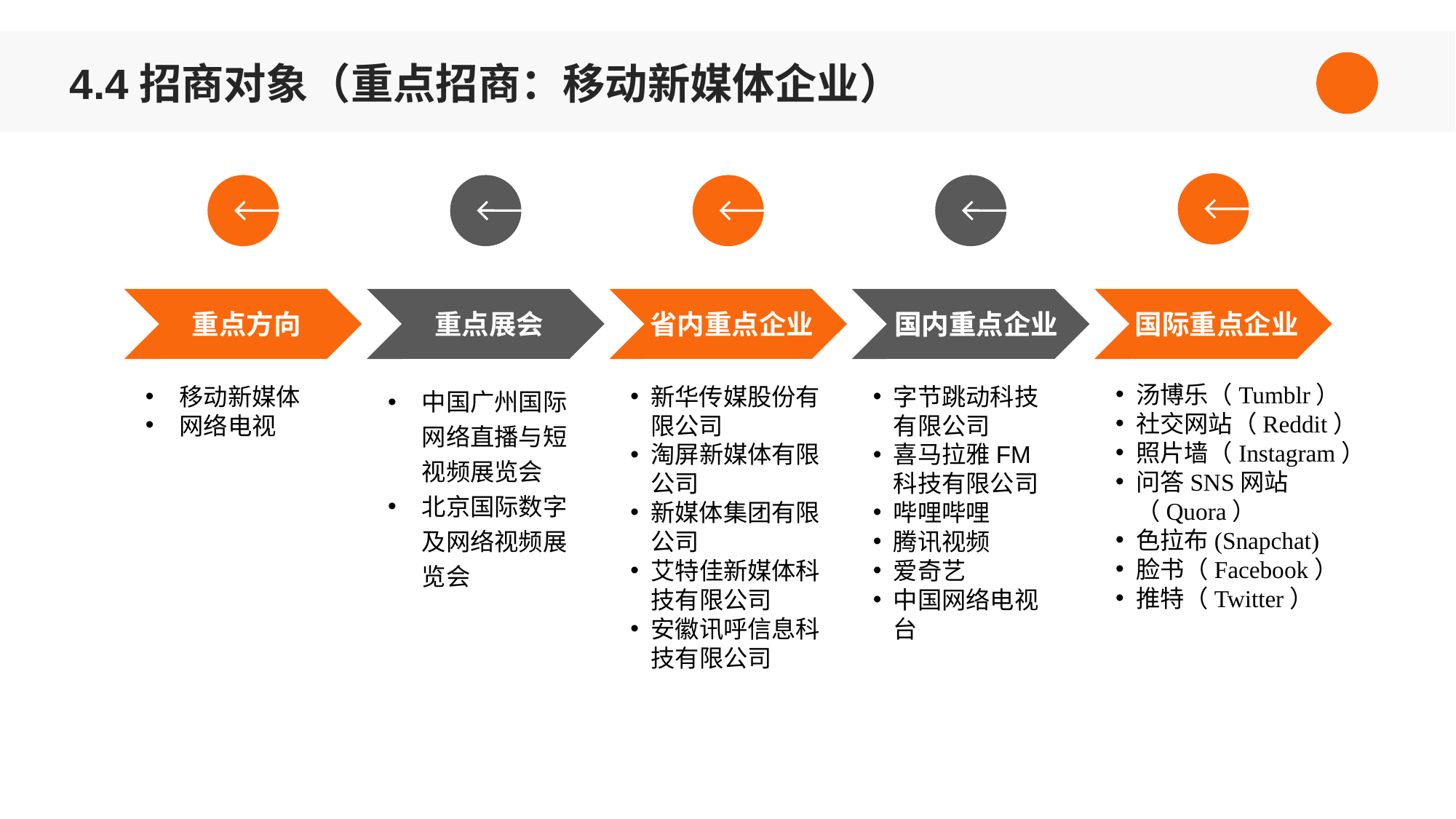

4.4招商对象（重点招商：移动新媒体企业）

重点方向
重点展会
省内重点企业
国内重点企业
国内重点企业
国际重点企业
汤博乐（Tumblr）
社交网站（Reddit）
照片墙（Instagram）
问答SNS网站（Quora）
色拉布(Snapchat)
脸书（Facebook）
推特（Twitter）
移动新媒体
网络电视

中国广州国际网络直播与短视频展览会
北京国际数字及网络视频展览会
字节跳动科技有限公司
喜马拉雅FM科技有限公司
哔哩哔哩
腾讯视频
爱奇艺
中国网络电视台
新华传媒股份有限公司
淘屏新媒体有限公司
新媒体集团有限公司
艾特佳新媒体科技有限公司
安徽讯呼信息科技有限公司